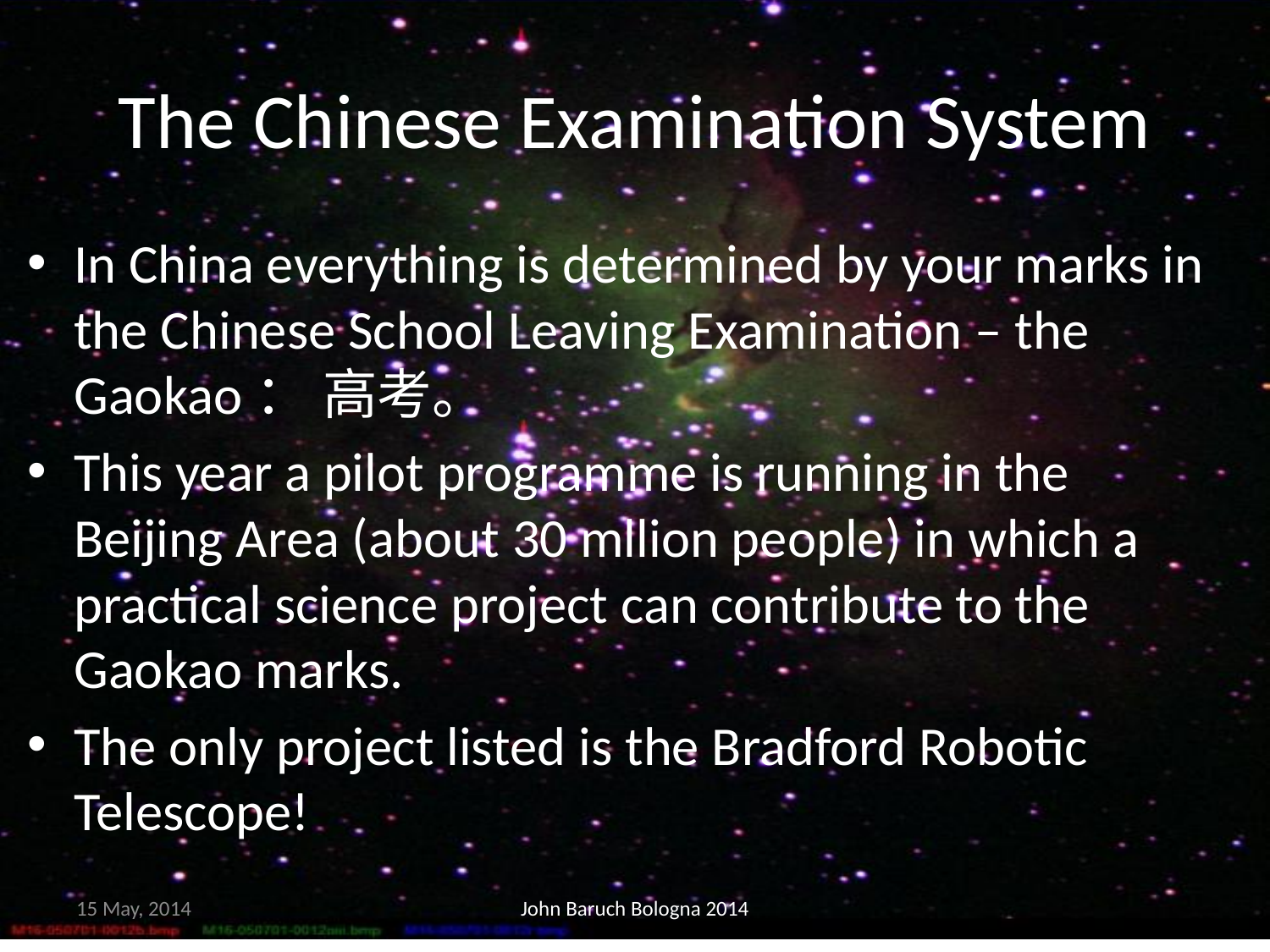

# The Chinese Examination System
In China everything is determined by your marks in the Chinese School Leaving Examination – the Gaokao： 高考。
This year a pilot programme is running in the Beijing Area (about 30 mllion people) in which a practical science project can contribute to the Gaokao marks.
The only project listed is the Bradford Robotic Telescope!
15 May, 2014
John Baruch Bologna 2014